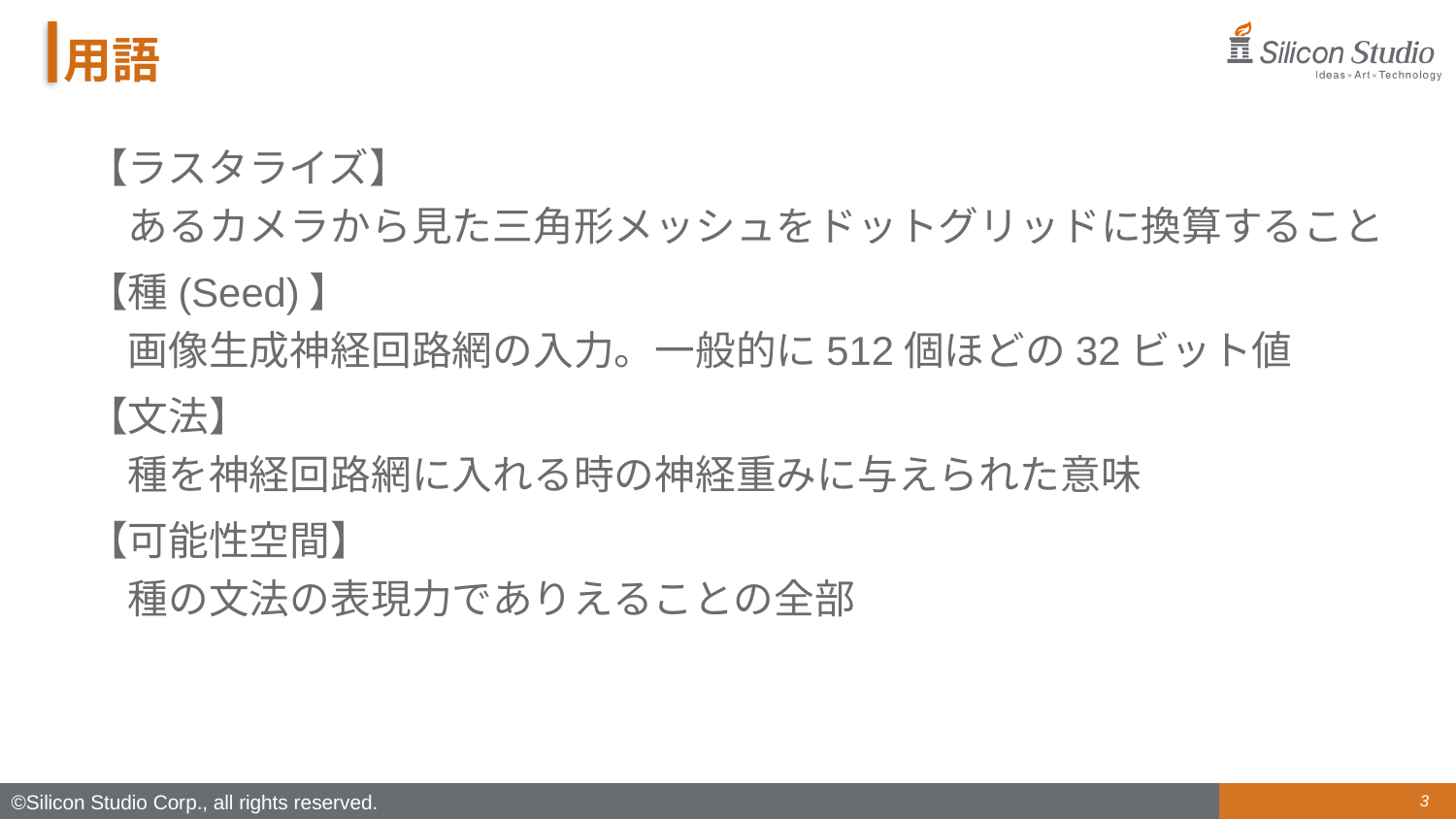

# 用語
【ラスタライズ】
　あるカメラから見た三角形メッシュをドットグリッドに換算すること
【種(Seed)】
　画像生成神経回路網の入力。一般的に512個ほどの32ビット値
【文法】
　種を神経回路網に入れる時の神経重みに与えられた意味
【可能性空間】
　種の文法の表現力でありえることの全部